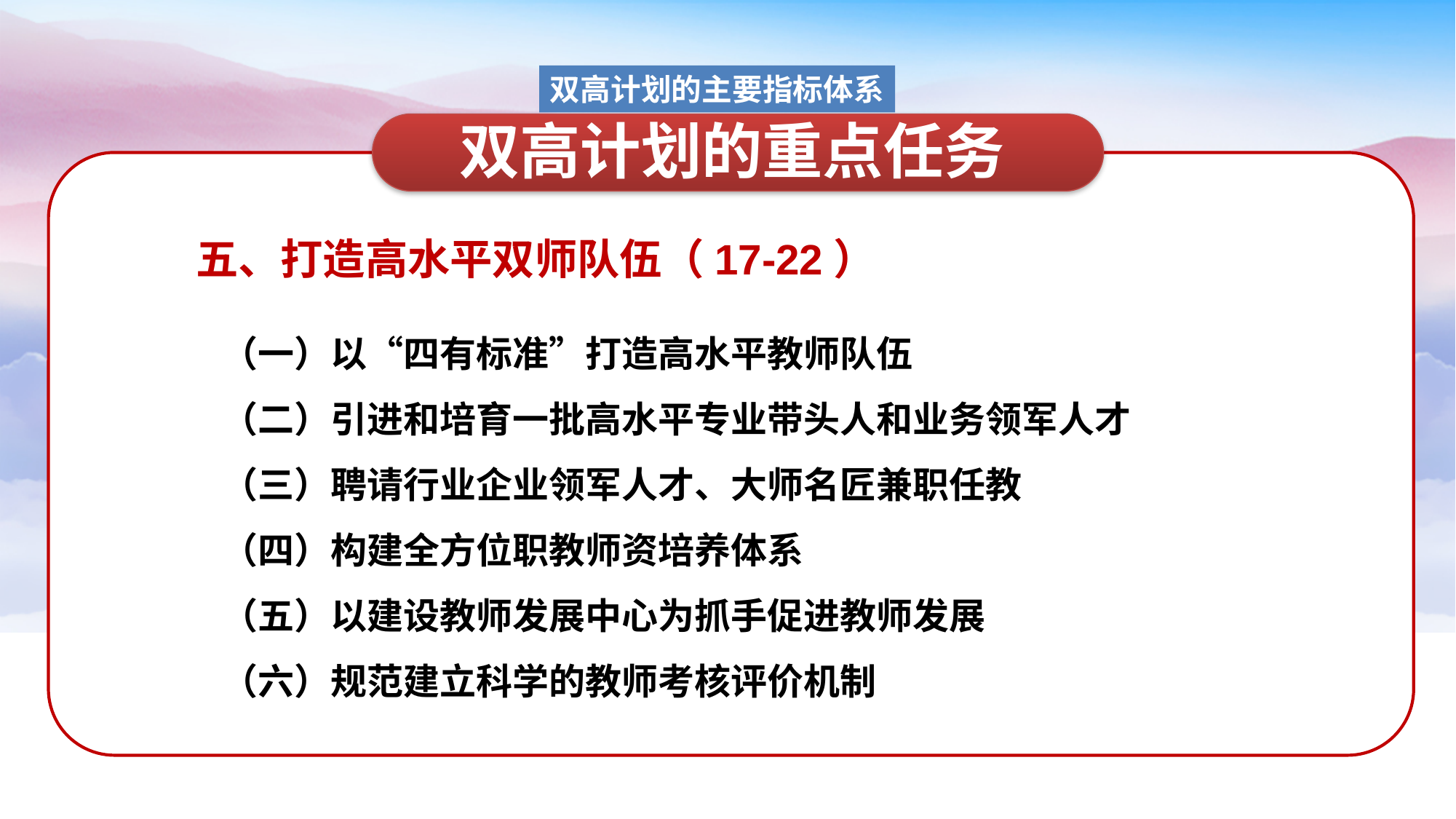

双高计划的主要指标体系
双高计划的重点任务

五、打造高水平双师队伍（17-22）
（一）以“四有标准”打造高水平教师队伍
（二）引进和培育一批高水平专业带头人和业务领军人才
（三）聘请行业企业领军人才、大师名匠兼职任教
（四）构建全方位职教师资培养体系
（五）以建设教师发展中心为抓手促进教师发展
（六）规范建立科学的教师考核评价机制